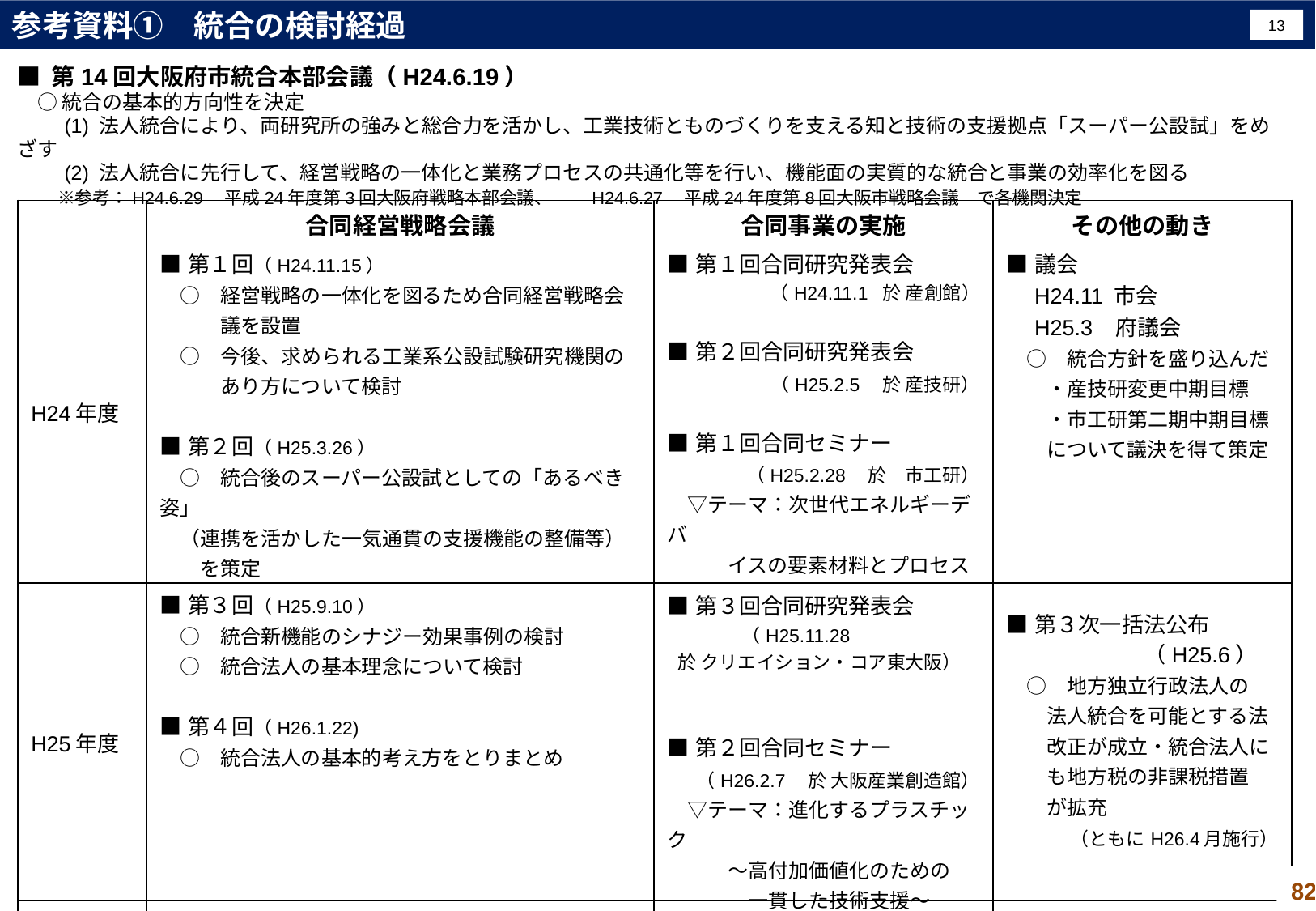

参考資料①　統合の検討経過
13
■ 第14回大阪府市統合本部会議（H24.6.19）
　○ 統合の基本的方向性を決定
　     (1) 法人統合により、両研究所の強みと総合力を活かし、工業技術とものづくりを支える知と技術の支援拠点「スーパー公設試」をめざす
　     (2) 法人統合に先行して、経営戦略の一体化と業務プロセスの共通化等を行い、機能面の実質的な統合と事業の効率化を図る
　　※参考：H24.6.29　平成24年度第3回大阪府戦略本部会議、　　H24.6.27　平成24年度第8回大阪市戦略会議　で各機関決定
|  | 合同経営戦略会議 | 合同事業の実施 | その他の動き |
| --- | --- | --- | --- |
| H24年度 | ■第１回（H24.11.15） 　○　経営戦略の一体化を図るため合同経営戦略会 　　　議を設置 　○　今後、求められる工業系公設試験研究機関の 　　　あり方について検討 ■第２回（H25.3.26） 　○　統合後のスーパー公設試としての「あるべき姿」 　（連携を活かした一気通貫の支援機能の整備等） 　　を策定 | ■第１回合同研究発表会 （H24.11.1 於 産創館） ■第２回合同研究発表会 （H25.2.5　於 産技研） ■第１回合同セミナー （H25.2.28　於　市工研） 　▽テーマ：次世代エネルギーデバ 　　　イスの要素材料とプロセス | ■議会 　H24.11 市会 　H25.3 府議会 　○　統合方針を盛り込んだ 　　・産技研変更中期目標 　　・市工研第二期中期目標 　　について議決を得て策定 |
| H25年度 | ■第３回（H25.9.10） 　○　統合新機能のシナジー効果事例の検討 　○　統合法人の基本理念について検討 ■第４回（H26.1.22) 　○　統合法人の基本的考え方をとりまとめ | ■第３回合同研究発表会 　　　　（H25.11.28　 於 クリエイション・コア東大阪）　　 ■第２回合同セミナー （H26.2.7　於 大阪産業創造館） 　▽テーマ：進化するプラスチック　 　　　～高付加価値化のための 　　　　一貫した技術支援～ | ■第３次一括法公布 （H25.6）　 　○　地方独立行政法人の 　　法人統合を可能とする法 　　改正が成立・統合法人に 　　も地方税の非課税措置 　　が拡充 （ともにH26.4月施行） |
| H26年度 | ■第５回（H26.7.24）　 　○　定款案及び統合計画とりまとめ | ー | ー |
82